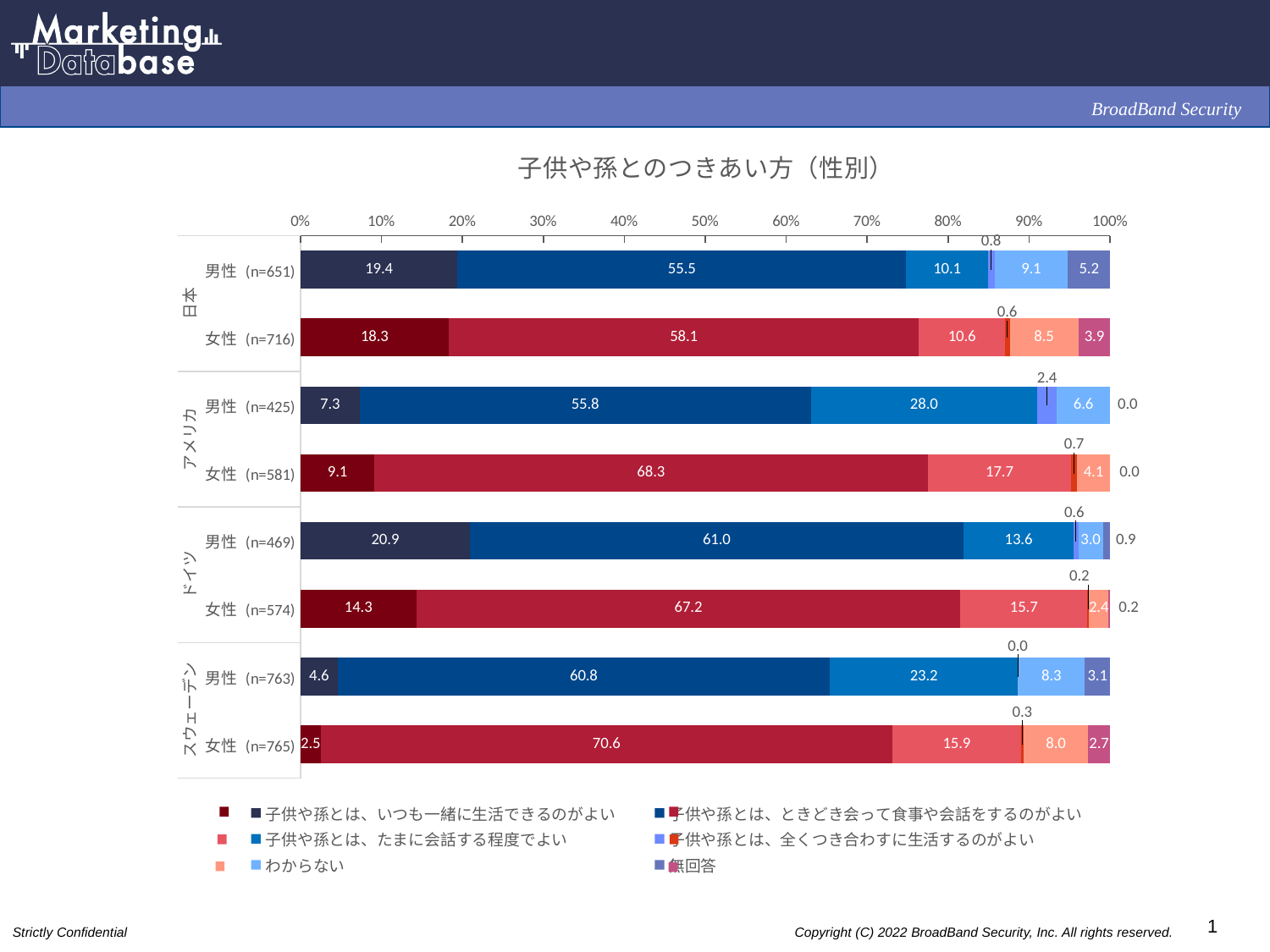

### Chart: 子供や孫とのつきあい方（性別）

| Category | 子供や孫とは、いつも一緒に生活できるのがよい | 子供や孫とは、ときどき会って食事や会話をするのがよい | 子供や孫とは、たまに会話する程度でよい | 子供や孫とは、全くつき合わすに生活するのがよい | わからない | 無回答 |
|---|---|---|---|---|---|---|
| 男性 (n=651) | 19.4 | 55.5 | 10.1 | 0.8 | 9.1 | 5.2 |
| 女性 (n=716) | 18.3 | 58.1 | 10.6 | 0.6 | 8.5 | 3.9 |
| 男性 (n=425) | 7.3 | 55.8 | 28.0 | 2.4 | 6.6 | 0.0 |
| 女性 (n=581) | 9.1 | 68.3 | 17.7 | 0.7 | 4.1 | 0.0 |
| 男性 (n=469) | 20.9 | 61.0 | 13.6 | 0.6 | 3.0 | 0.9 |
| 女性 (n=574) | 14.3 | 67.2 | 15.7 | 0.2 | 2.4 | 0.2 |
| 男性 (n=763) | 4.6 | 60.8 | 23.2 | 0.0 | 8.3 | 3.1 |
| 女性 (n=765) | 2.5 | 70.6 | 15.9 | 0.3 | 8.0 | 2.7 |